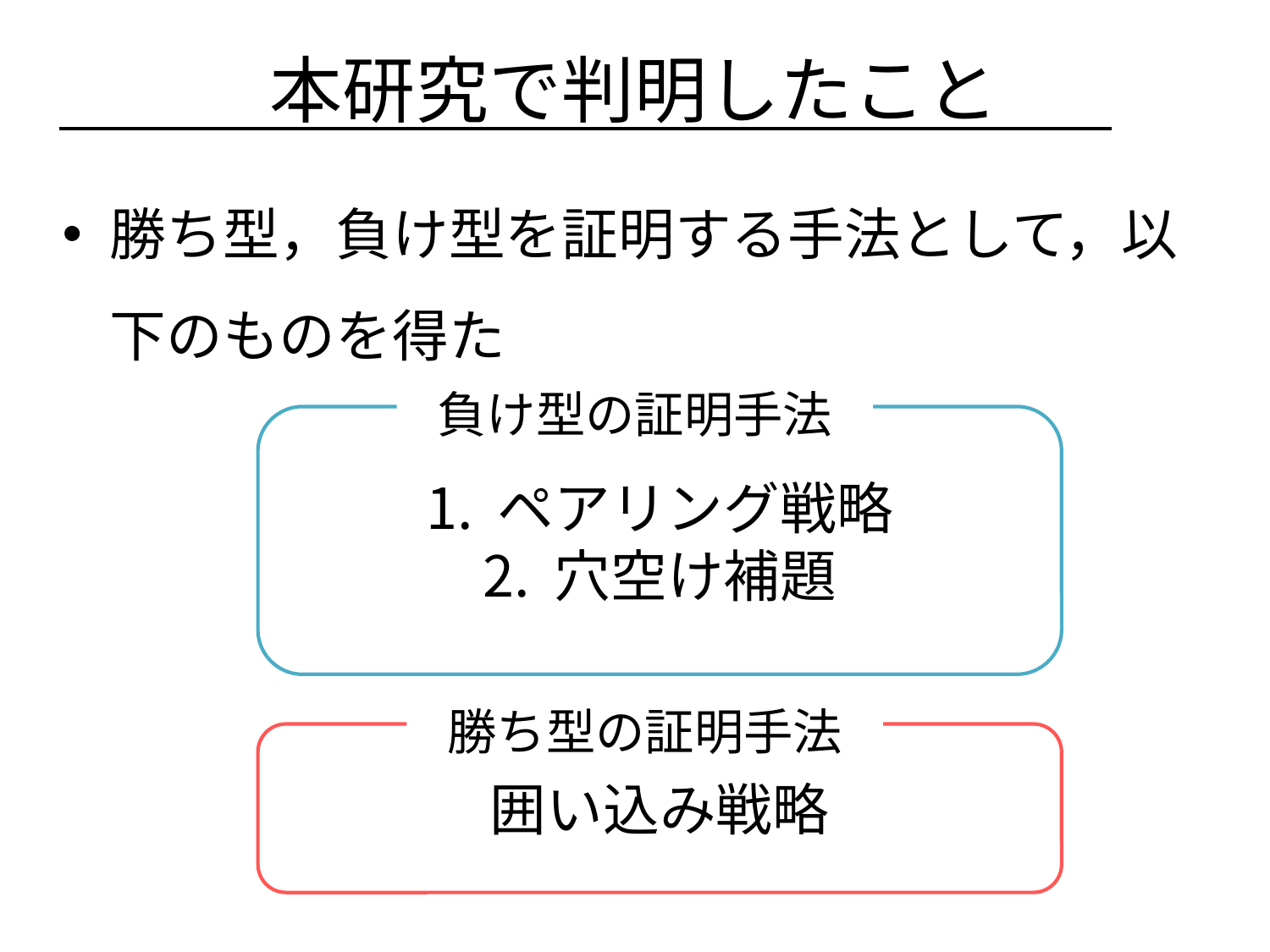

# 本研究で判明したこと
勝ち型，負け型を証明する手法として，以下のものを得た
負け型の証明手法
ペアリング戦略
穴空け補題
勝ち型の証明手法
囲い込み戦略